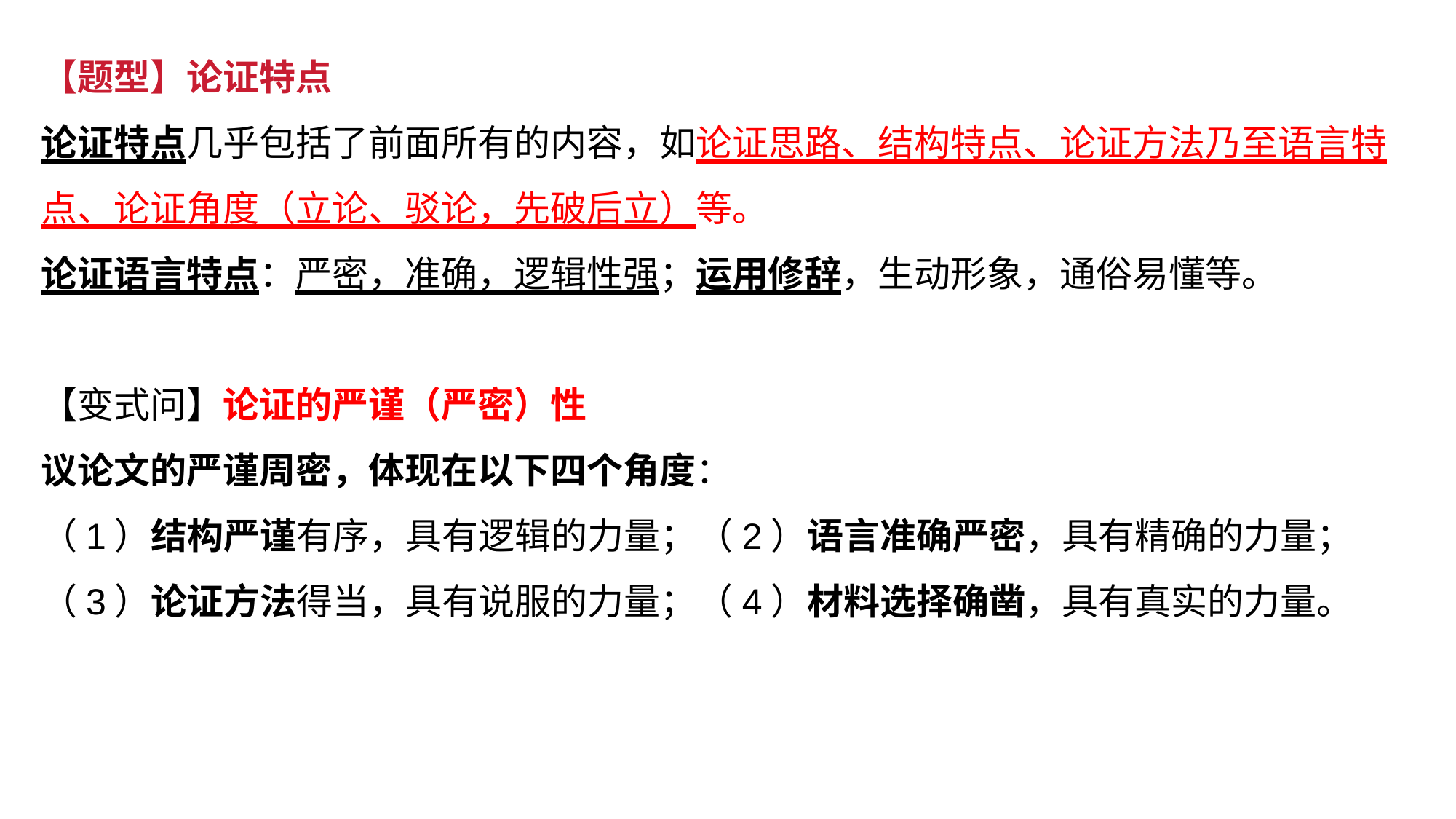

【题型】论证特点
论证特点几乎包括了前面所有的内容，如论证思路、结构特点、论证方法乃至语言特点、论证角度（立论、驳论，先破后立）等。
论证语言特点：严密，准确，逻辑性强；运用修辞，生动形象，通俗易懂等。

【变式问】论证的严谨（严密）性
议论文的严谨周密，体现在以下四个角度：
（1）结构严谨有序，具有逻辑的力量；（2）语言准确严密，具有精确的力量；
（3）论证方法得当，具有说服的力量；（4）材料选择确凿，具有真实的力量。